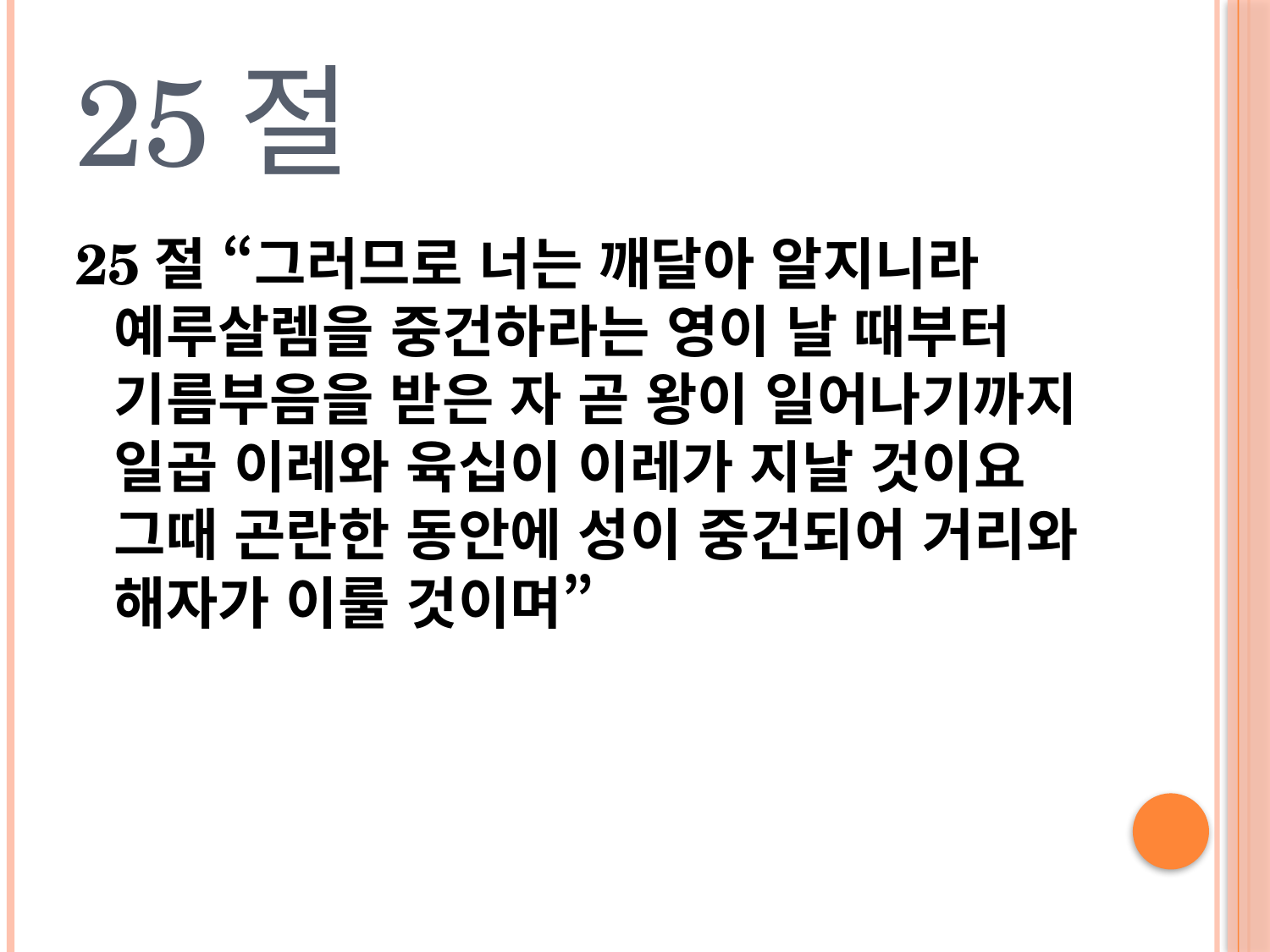

# 25절
25절 “그러므로 너는 깨달아 알지니라 예루살렘을 중건하라는 영이 날 때부터 기름부음을 받은 자 곧 왕이 일어나기까지 일곱 이레와 육십이 이레가 지날 것이요 그때 곤란한 동안에 성이 중건되어 거리와 해자가 이룰 것이며”